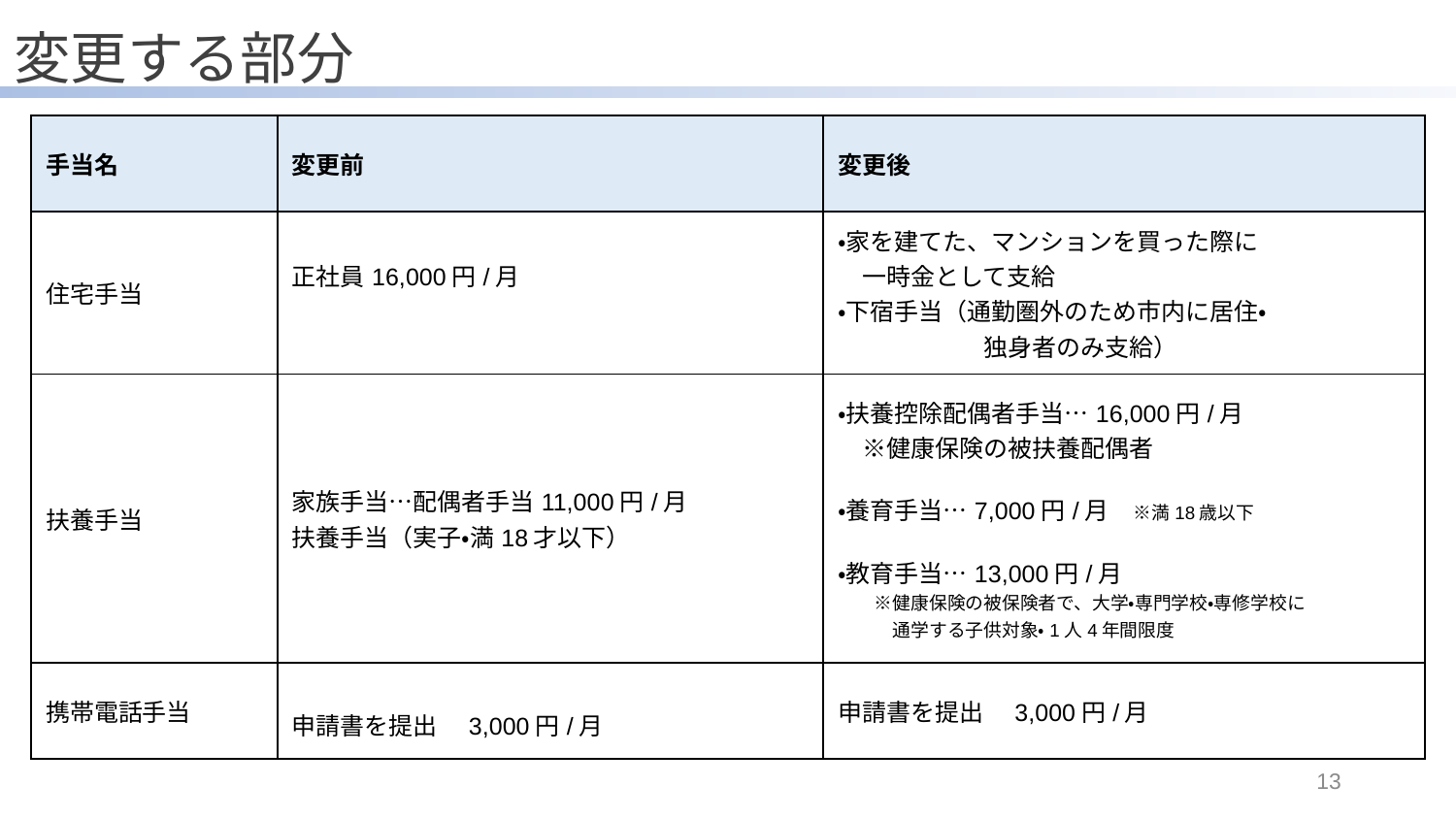

変更する部分

| 手当名 | 変更前 | 変更後 |
| --- | --- | --- |
| 住宅手当 | 正社員16,000円/月 | ・家を建てた、マンションを買った際に 　一時金として支給 ・下宿手当（通勤圏外のため市内に居住・ 　　　　　　独身者のみ支給） |
| 扶養手当 | 家族手当…配偶者手当11,000円/月 扶養手当（実子・満18才以下） | ・扶養控除配偶者手当…16,000円/月 　※健康保険の被扶養配偶者 ・養育手当…7,000円/月　※満18歳以下 ・教育手当…13,000円/月　 　　※健康保険の被保険者で、大学・専門学校・専修学校に 　　　通学する子供対象・1人4年間限度 |
| 携帯電話手当 | 申請書を提出　3,000円/月 | 申請書を提出　3,000円/月 |

13